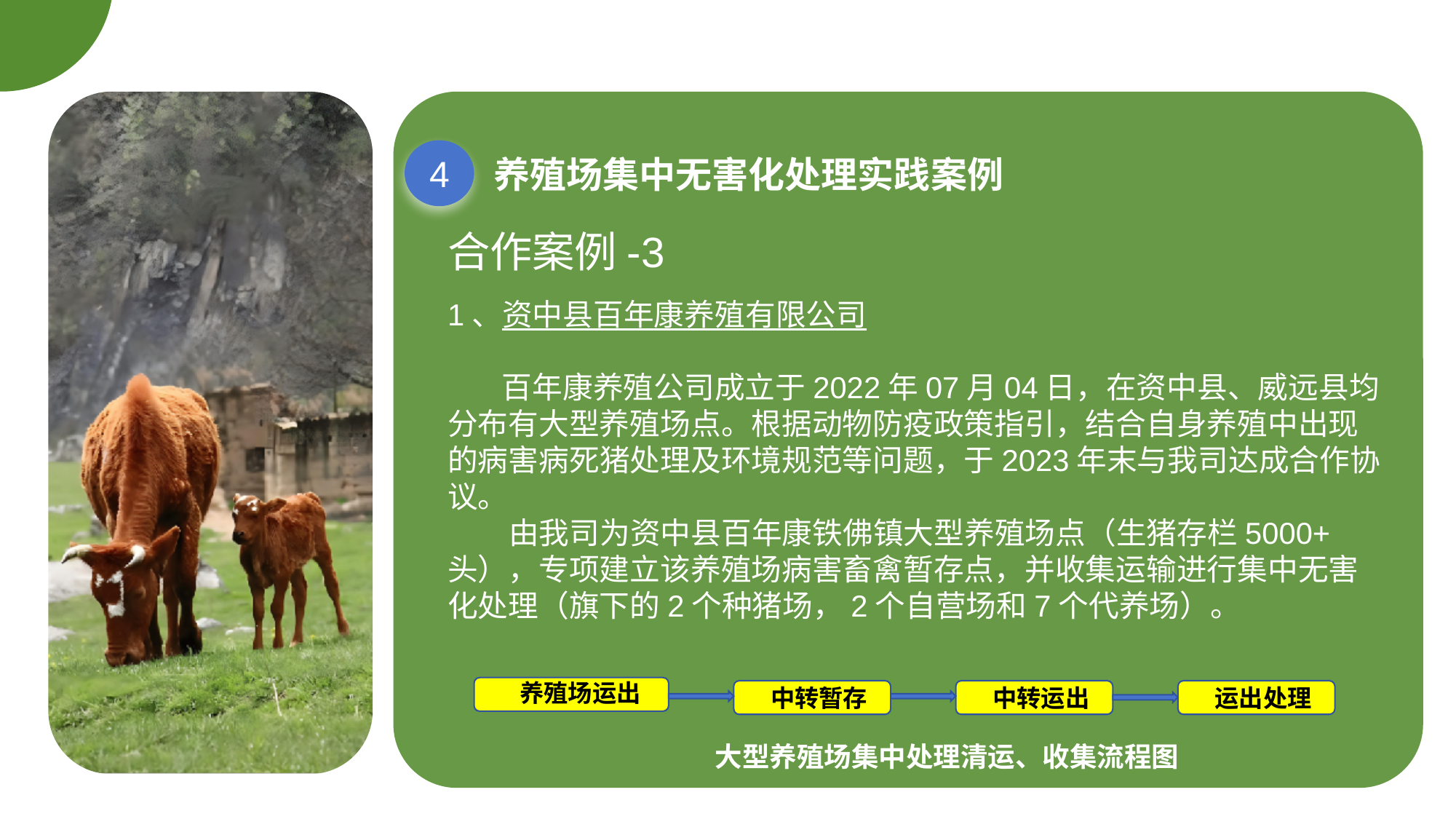

养殖场集中无害化处理实践案例
4
合作案例-3
1、资中县百年康养殖有限公司

       百年康养殖公司成立于2022年07月04日，在资中县、威远县均分布有大型养殖场点。根据动物防疫政策指引，结合自身养殖中出现的病害病死猪处理及环境规范等问题，于2023年末与我司达成合作协议。
        由我司为资中县百年康铁佛镇大型养殖场点（生猪存栏5000+头），专项建立该养殖场病害畜禽暂存点，并收集运输进行集中无害化处理（旗下的2个种猪场，2个自营场和7个代养场）。
养殖场运出

中转暂存
中转运出
运出处理

大型养殖场集中处理清运、收集流程图